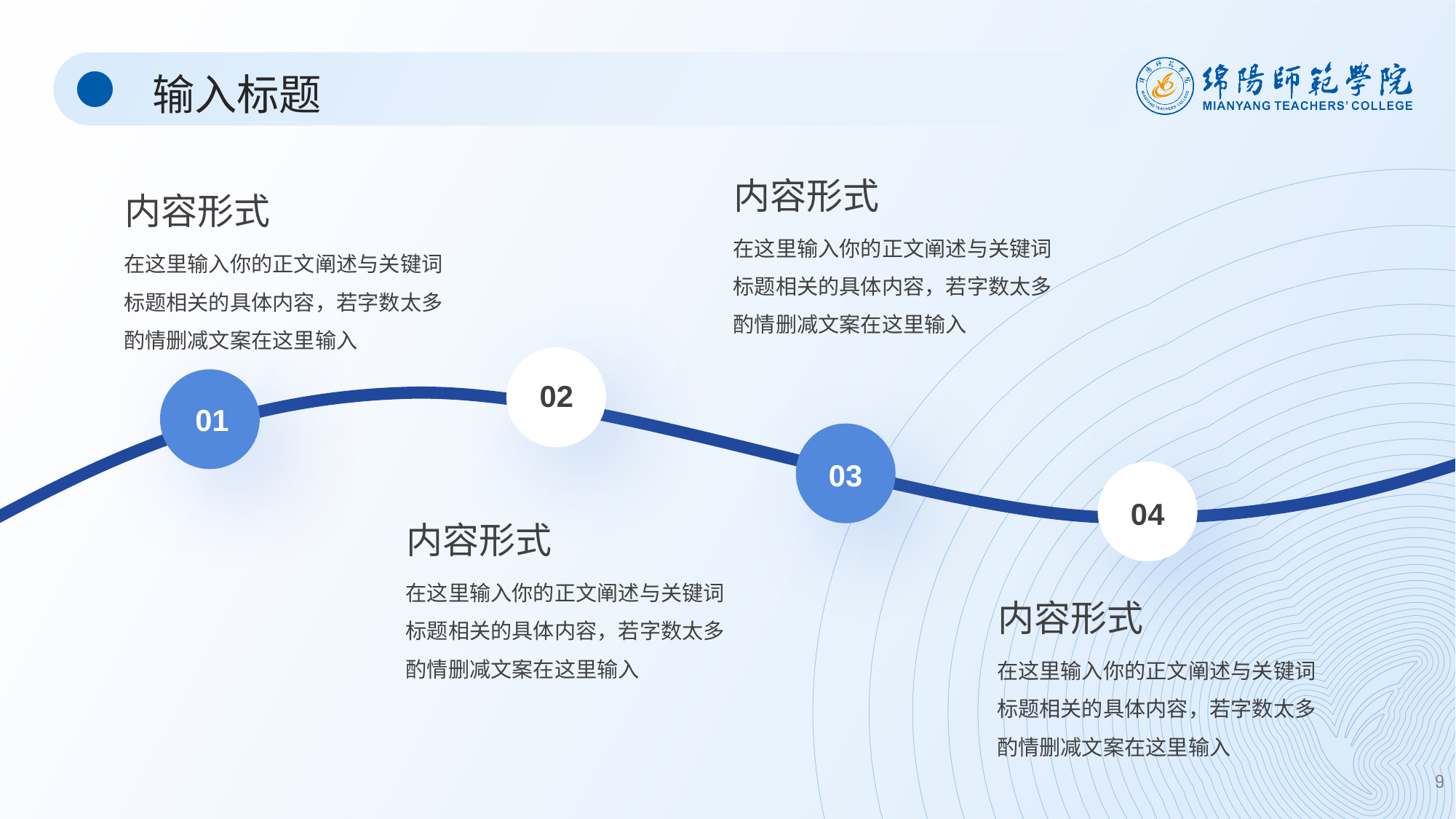

输入标题
内容形式
内容形式
在这里输入你的正文阐述与关键词标题相关的具体内容，若字数太多酌情删减文案在这里输入
在这里输入你的正文阐述与关键词标题相关的具体内容，若字数太多酌情删减文案在这里输入

02

01

03

04
内容形式
在这里输入你的正文阐述与关键词标题相关的具体内容，若字数太多酌情删减文案在这里输入
内容形式
在这里输入你的正文阐述与关键词标题相关的具体内容，若字数太多酌情删减文案在这里输入
9